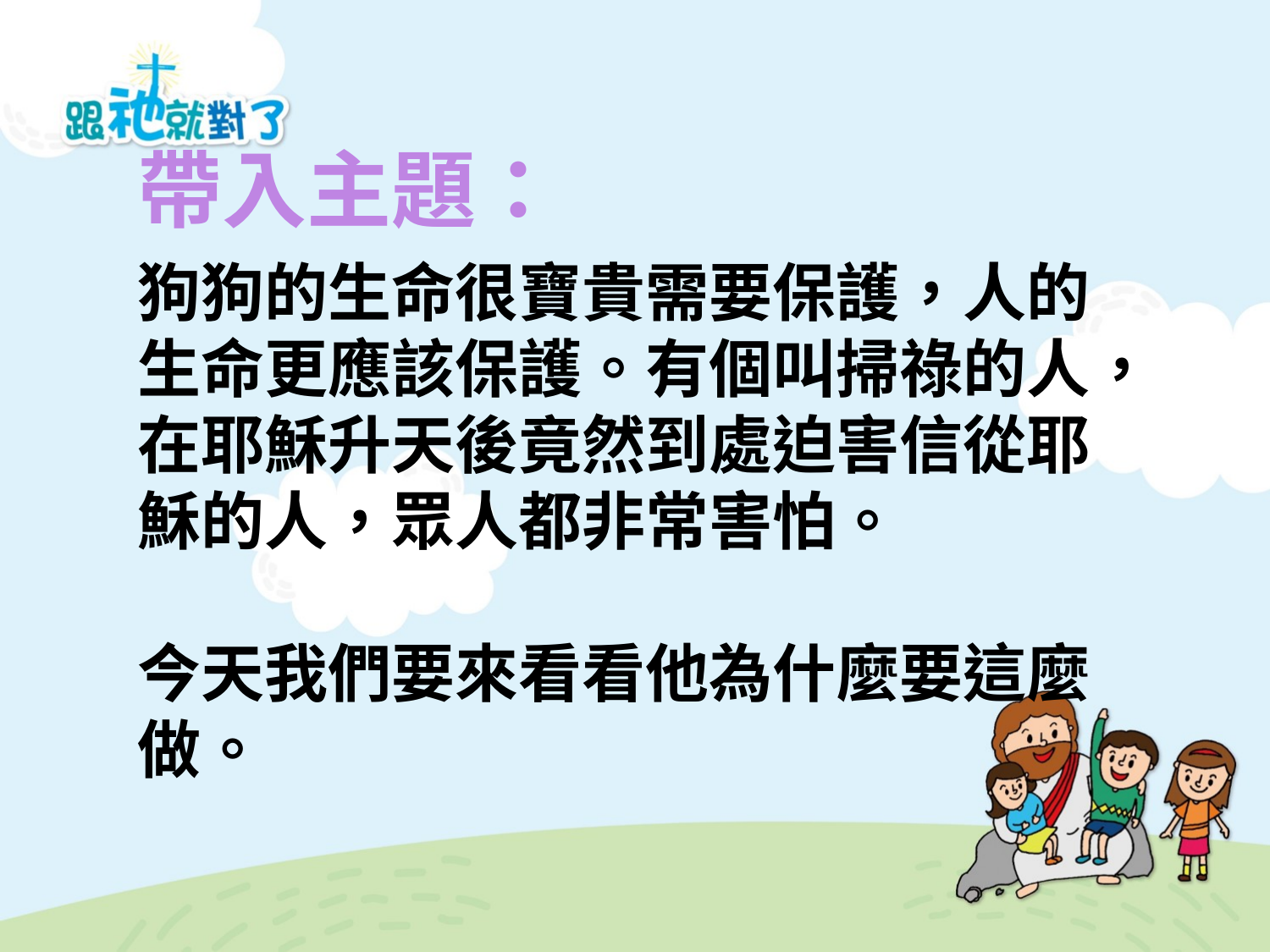

帶入主題：
狗狗的生命很寶貴需要保護，人的生命更應該保護。有個叫掃祿的人，在耶穌升天後竟然到處迫害信從耶穌的人，眾人都非常害怕。

今天我們要來看看他為什麼要這麼做。